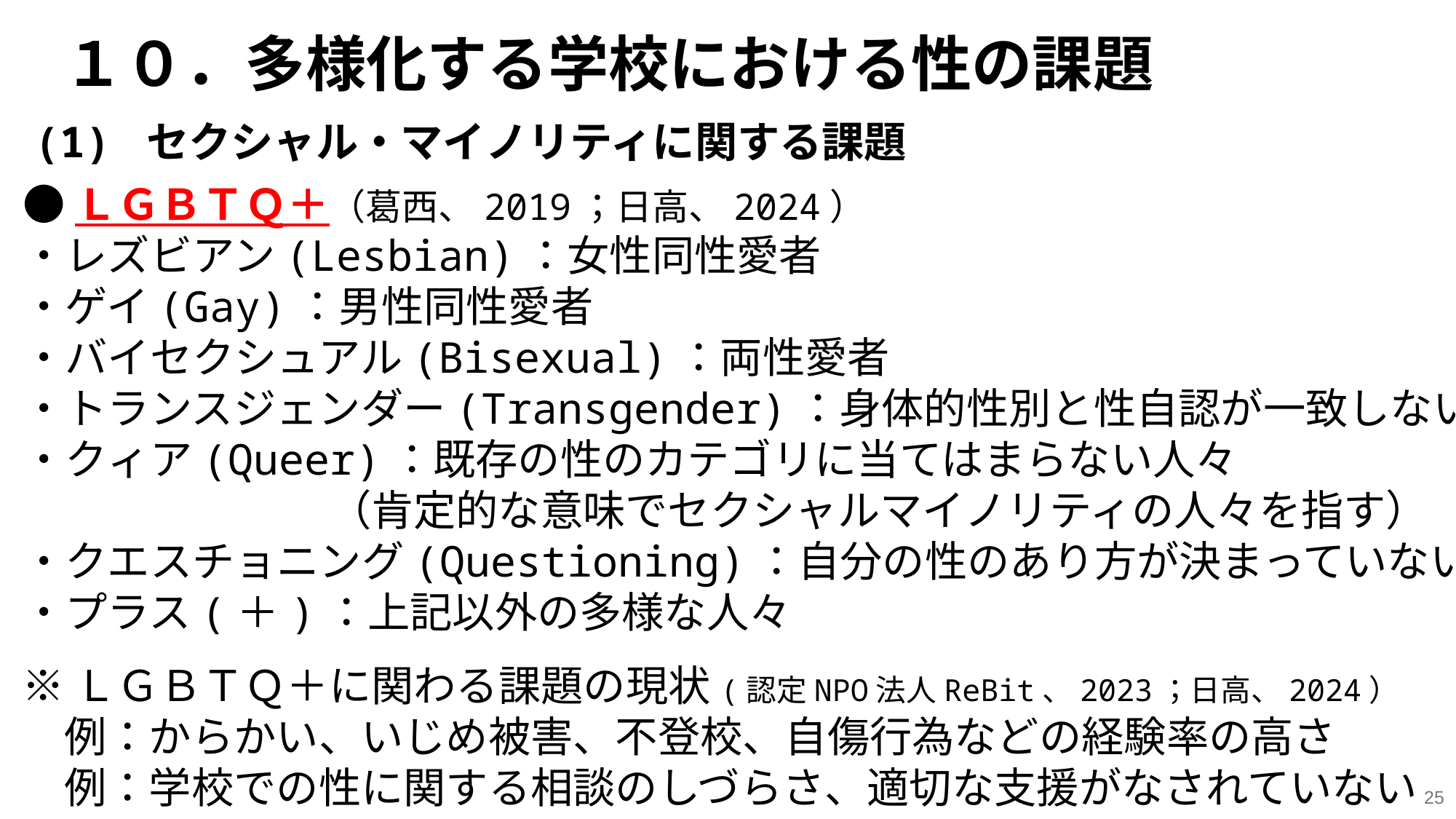

# １０．多様化する学校における性の課題
(1) セクシャル・マイノリティに関する課題
●ＬＧＢＴＱ＋（葛西、2019；日高、2024）
・レズビアン(Lesbian)：女性同性愛者
・ゲイ(Gay)：男性同性愛者
・バイセクシュアル(Bisexual)：両性愛者
・トランスジェンダー(Transgender)：身体的性別と性自認が一致しない人
・クィア(Queer)：既存の性のカテゴリに当てはまらない人々
　　　　　　 　（肯定的な意味でセクシャルマイノリティの人々を指す）
・クエスチョニング(Questioning)：自分の性のあり方が決まっていない人
・プラス(＋)：上記以外の多様な人々
※ＬＧＢＴＱ＋に関わる課題の現状(認定NPO法人ReBit、2023；日高、2024）
　例：からかい、いじめ被害、不登校、自傷行為などの経験率の高さ
　例：学校での性に関する相談のしづらさ、適切な支援がなされていない
25